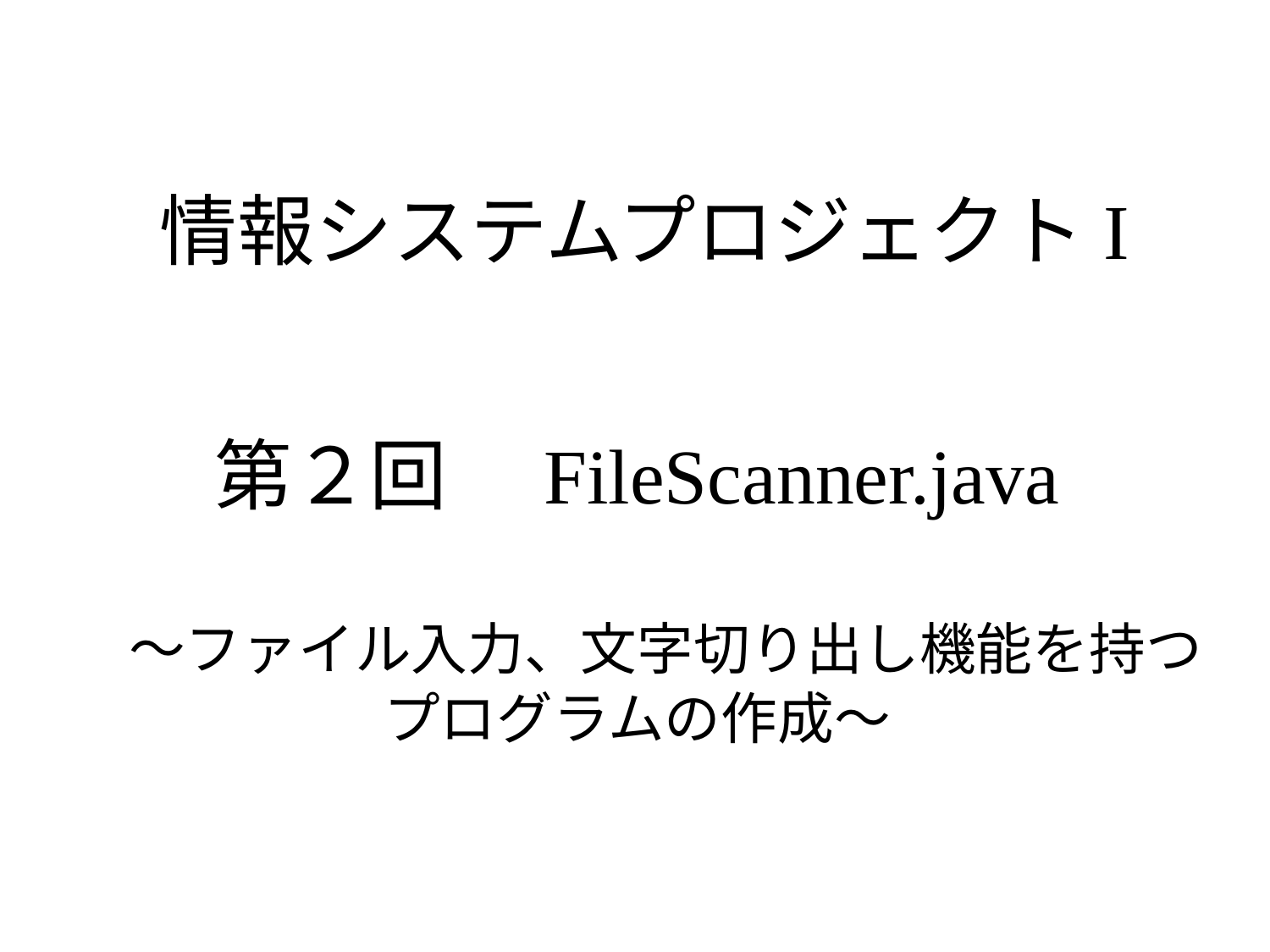

# 情報システムプロジェクトI

第２回　FileScanner.java

　～ファイル入力、文字切り出し機能を持つ
プログラムの作成～